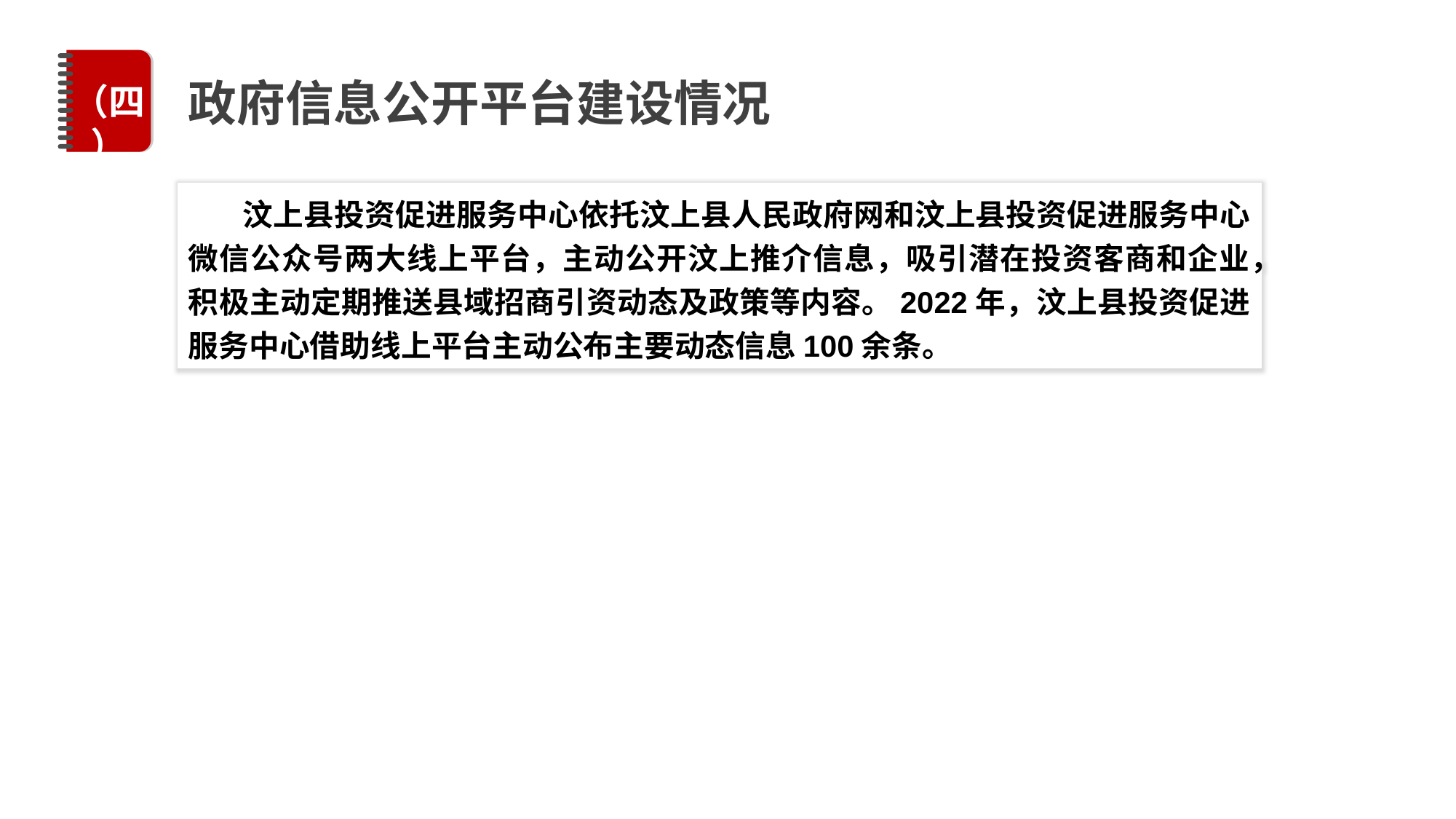

（四）
政府信息公开平台建设情况
汶上县投资促进服务中心依托汶上县人民政府网和汶上县投资促进服务中心微信公众号两大线上平台，主动公开汶上推介信息，吸引潜在投资客商和企业，积极主动定期推送县域招商引资动态及政策等内容。2022年，汶上县投资促进服务中心借助线上平台主动公布主要动态信息100余条。